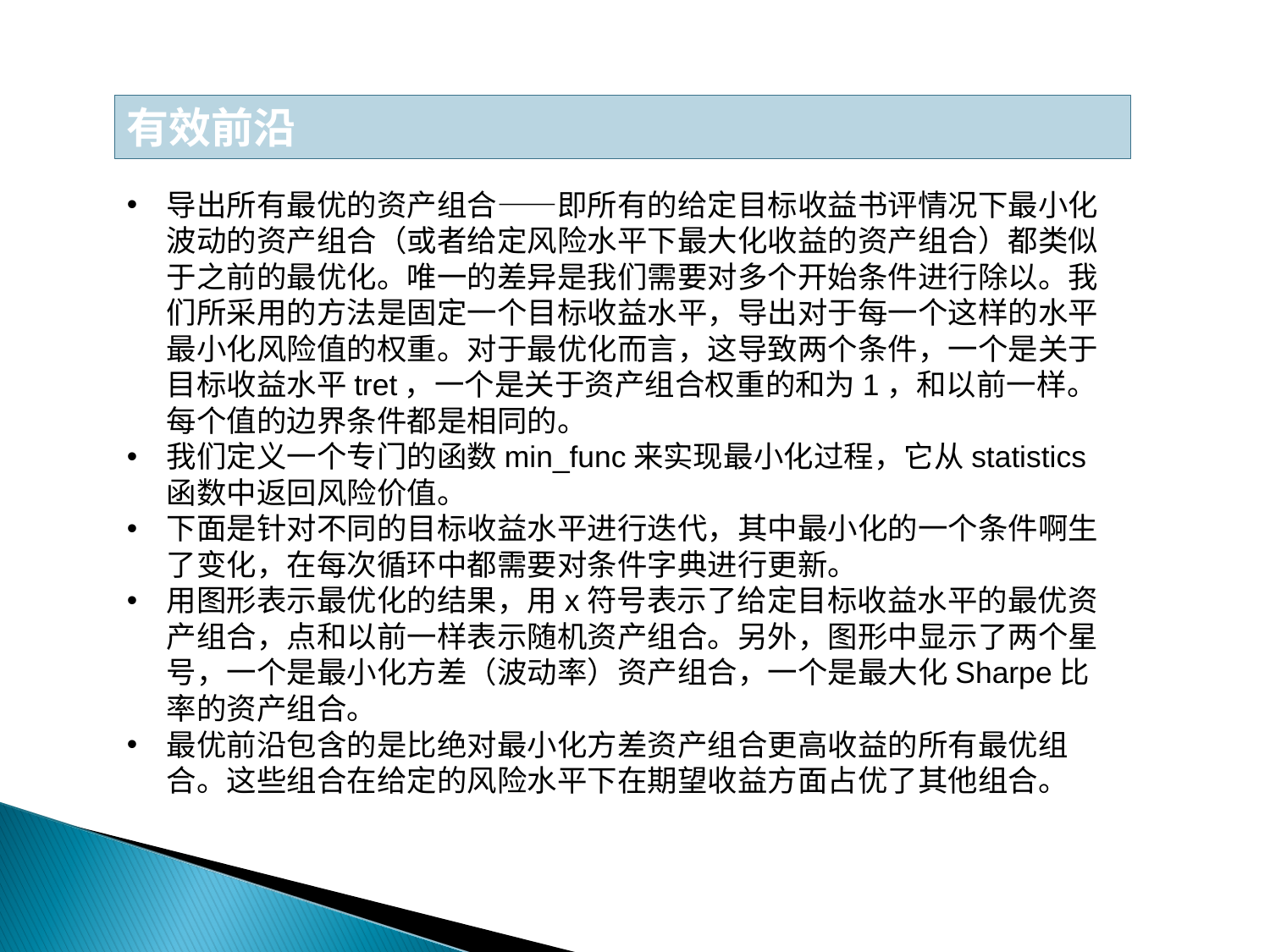

有效前沿
导出所有最优的资产组合——即所有的给定目标收益书评情况下最小化波动的资产组合（或者给定风险水平下最大化收益的资产组合）都类似于之前的最优化。唯一的差异是我们需要对多个开始条件进行除以。我们所采用的方法是固定一个目标收益水平，导出对于每一个这样的水平最小化风险值的权重。对于最优化而言，这导致两个条件，一个是关于目标收益水平tret，一个是关于资产组合权重的和为1，和以前一样。每个值的边界条件都是相同的。
我们定义一个专门的函数min_func来实现最小化过程，它从statistics函数中返回风险价值。
下面是针对不同的目标收益水平进行迭代，其中最小化的一个条件啊生了变化，在每次循环中都需要对条件字典进行更新。
用图形表示最优化的结果，用x符号表示了给定目标收益水平的最优资产组合，点和以前一样表示随机资产组合。另外，图形中显示了两个星号，一个是最小化方差（波动率）资产组合，一个是最大化Sharpe比率的资产组合。
最优前沿包含的是比绝对最小化方差资产组合更高收益的所有最优组合。这些组合在给定的风险水平下在期望收益方面占优了其他组合。